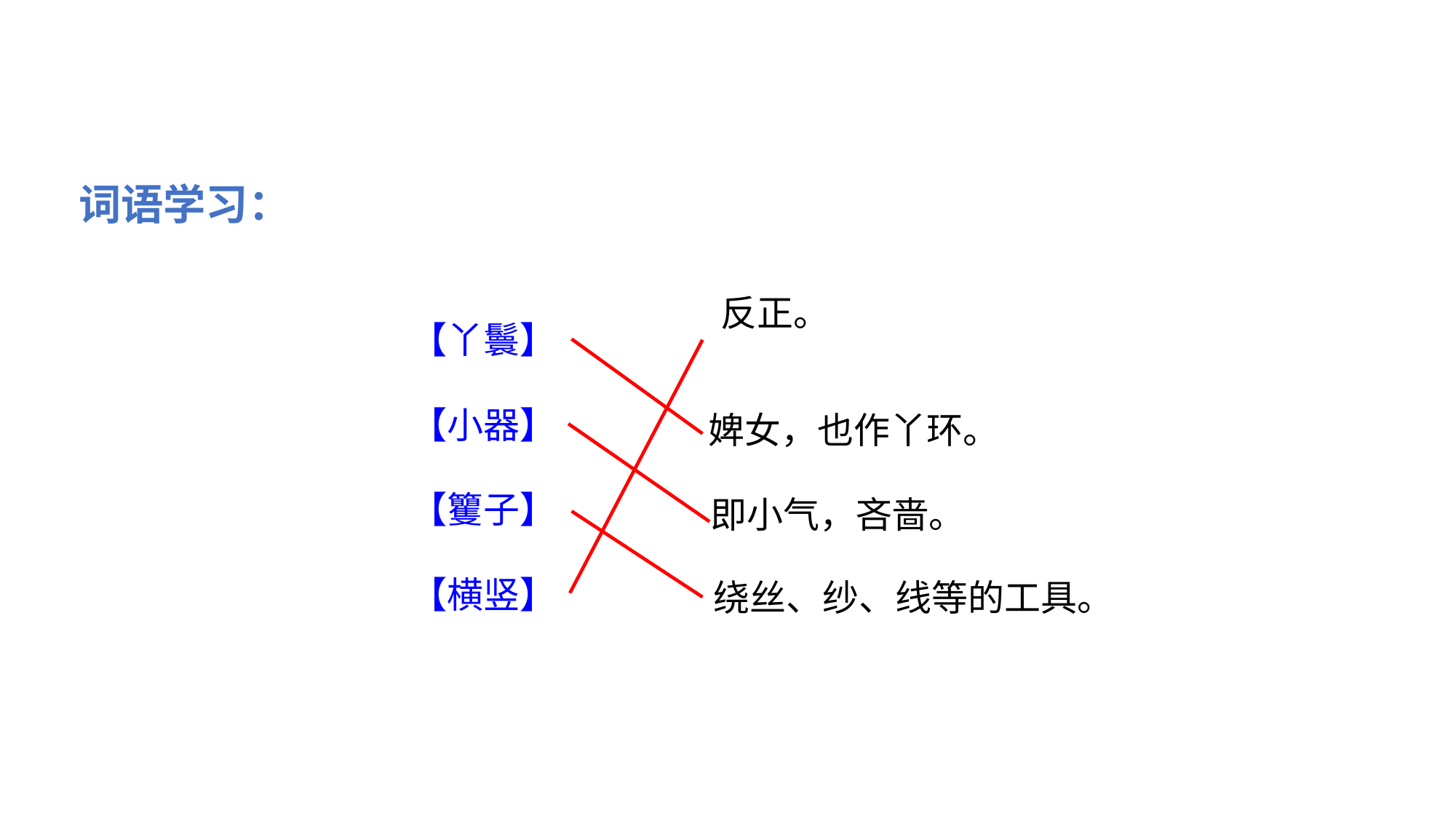

词语学习：
【丫鬟】
【小器】
【籰子】
【横竖】
反正。
婢女，也作丫环。
即小气，吝啬。
绕丝、纱、线等的工具。